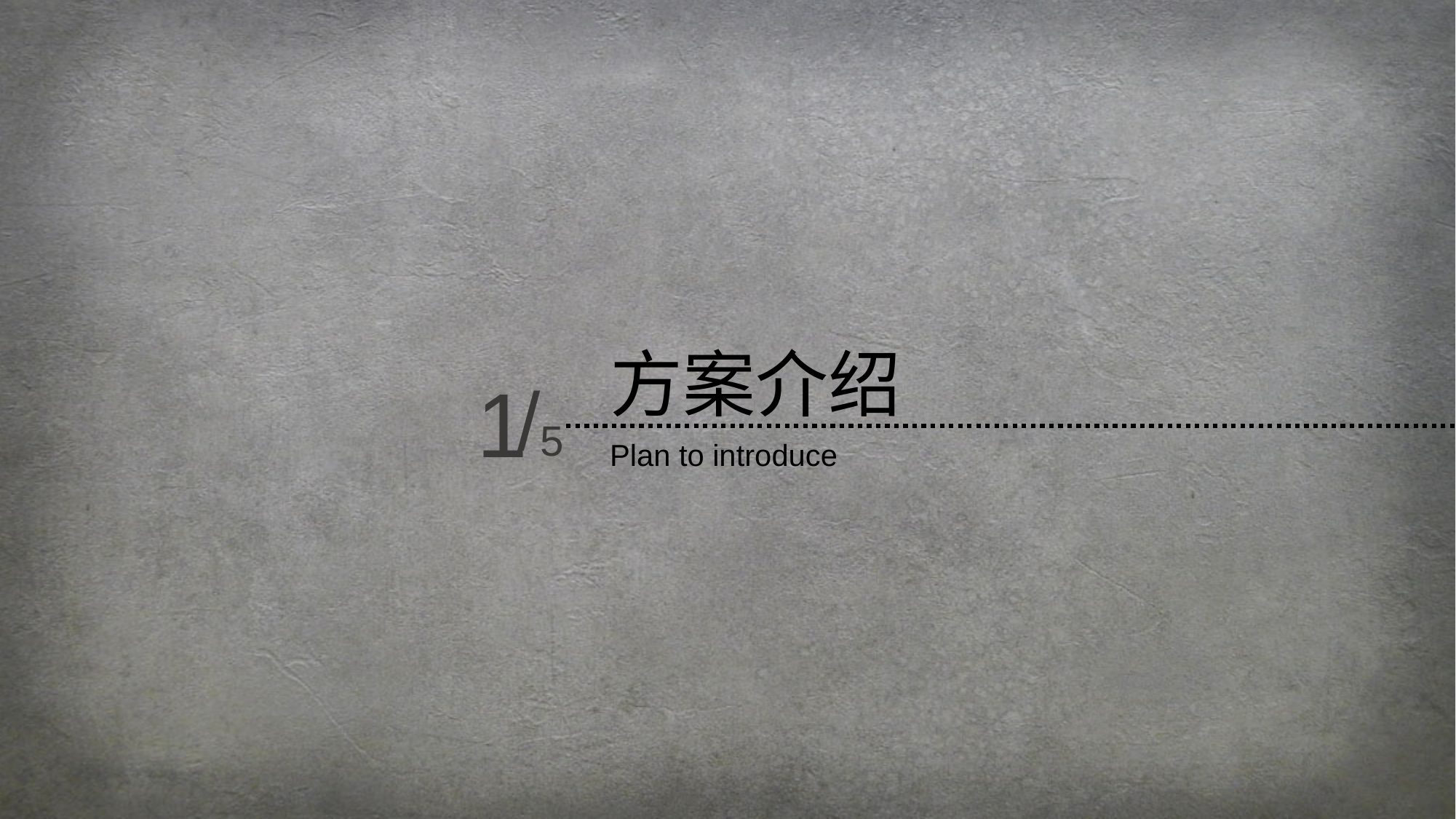

方案介绍
1
/
5
Plan to introduce